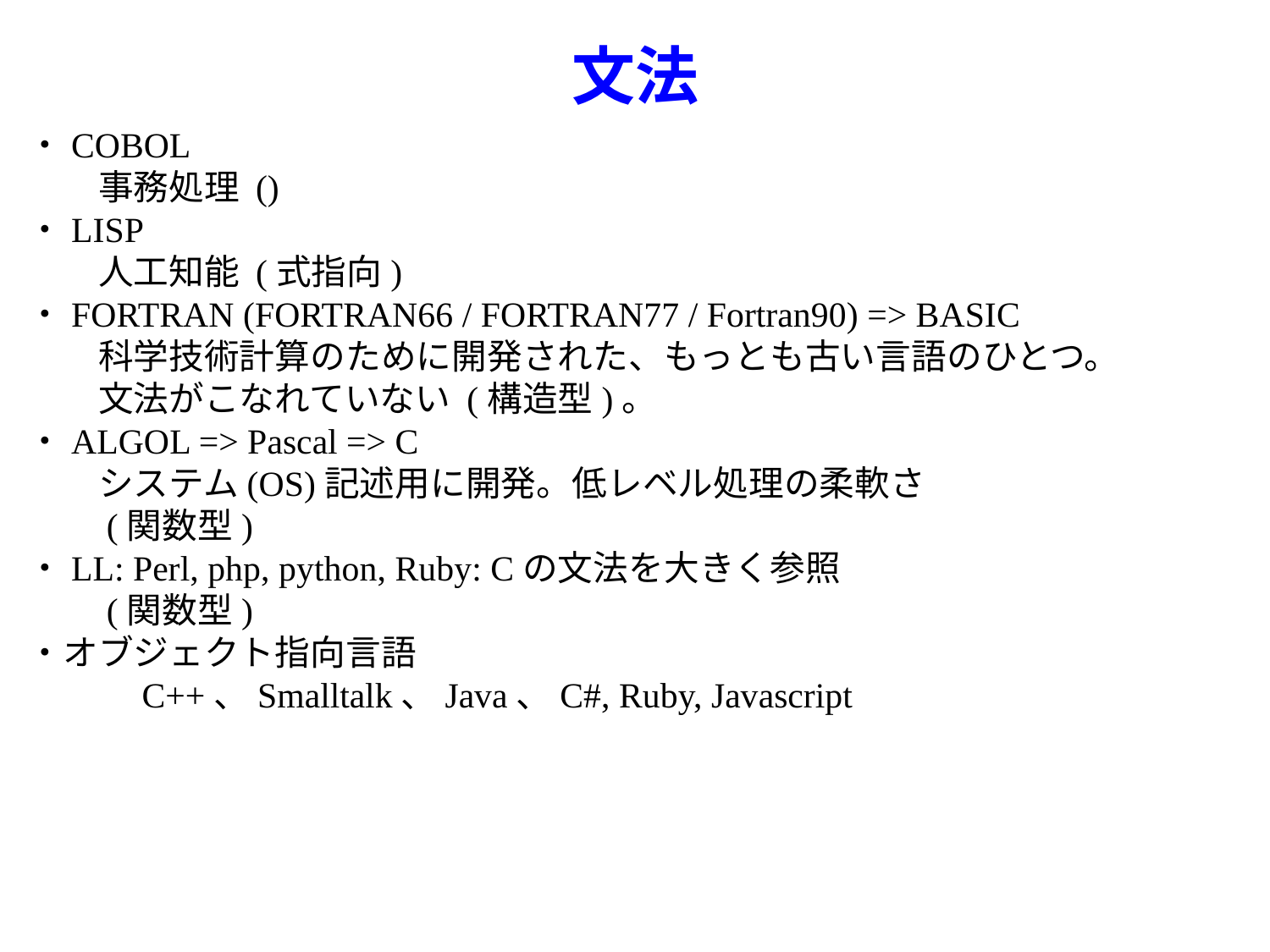

# 文法
・COBOL
　　事務処理 ()
・LISP
　　人工知能 (式指向)
・FORTRAN (FORTRAN66 / FORTRAN77 / Fortran90) => BASIC
　　科学技術計算のために開発された、もっとも古い言語のひとつ。
　　文法がこなれていない (構造型)。
・ALGOL => Pascal => C
　　システム(OS)記述用に開発。低レベル処理の柔軟さ
　　(関数型)
・LL: Perl, php, python, Ruby: Cの文法を大きく参照
　　(関数型)
・オブジェクト指向言語
　　　C++、Smalltalk、Java、C#, Ruby, Javascript